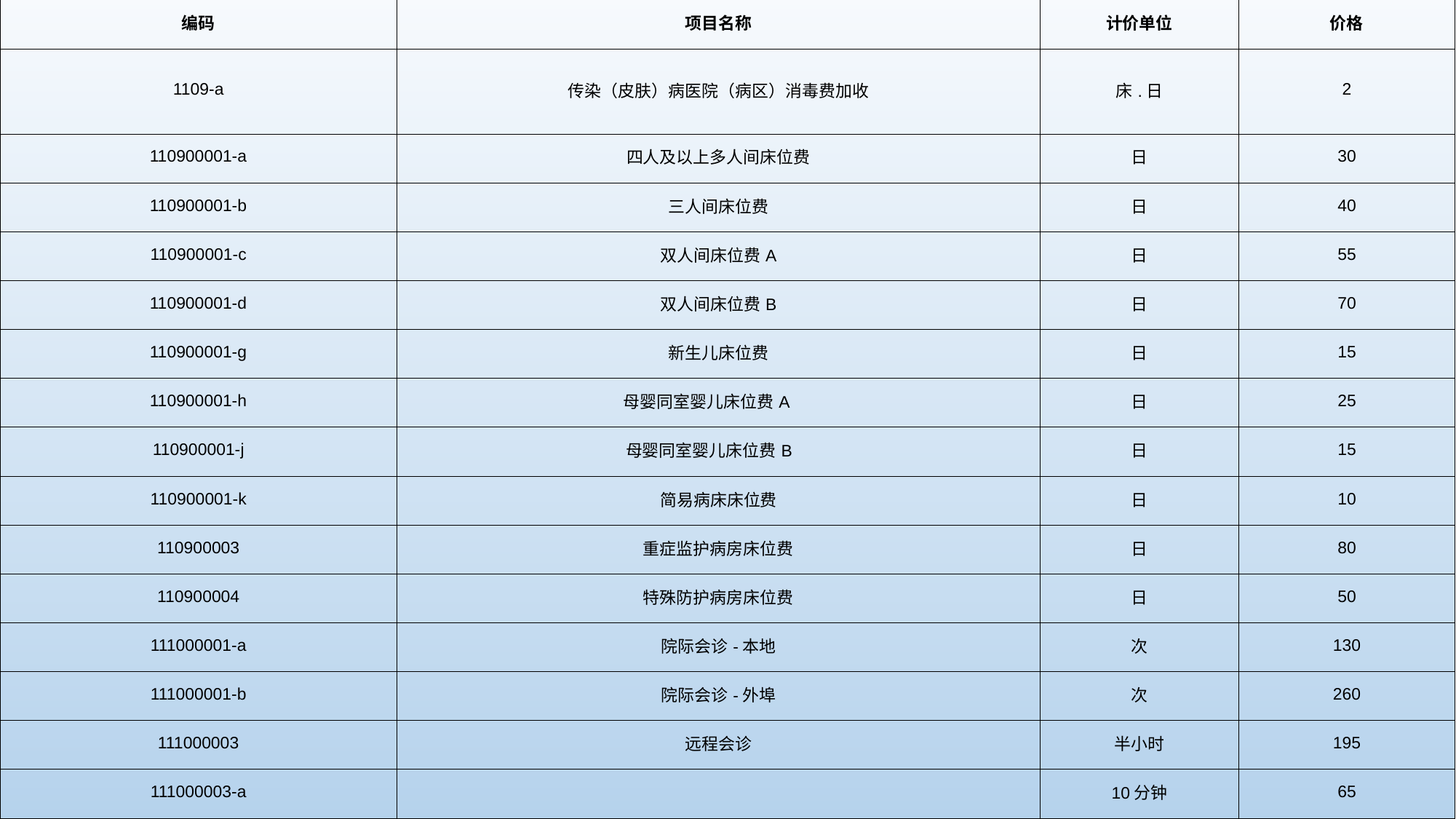

| 编码 | 项目名称 | 计价单位 | 价格 |
| --- | --- | --- | --- |
| 1109-a | 传染（皮肤）病医院（病区）消毒费加收 | 床.日 | 2 |
| 110900001-a | 四人及以上多人间床位费 | 日 | 30 |
| 110900001-b | 三人间床位费 | 日 | 40 |
| 110900001-c | 双人间床位费A | 日 | 55 |
| 110900001-d | 双人间床位费B | 日 | 70 |
| 110900001-g | 新生儿床位费 | 日 | 15 |
| 110900001-h | 母婴同室婴儿床位费A | 日 | 25 |
| 110900001-j | 母婴同室婴儿床位费B | 日 | 15 |
| 110900001-k | 简易病床床位费 | 日 | 10 |
| 110900003 | 重症监护病房床位费 | 日 | 80 |
| 110900004 | 特殊防护病房床位费 | 日 | 50 |
| 111000001-a | 院际会诊-本地 | 次 | 130 |
| 111000001-b | 院际会诊-外埠 | 次 | 260 |
| 111000003 | 远程会诊 | 半小时 | 195 |
| 111000003-a |  | 10分钟 | 65 |